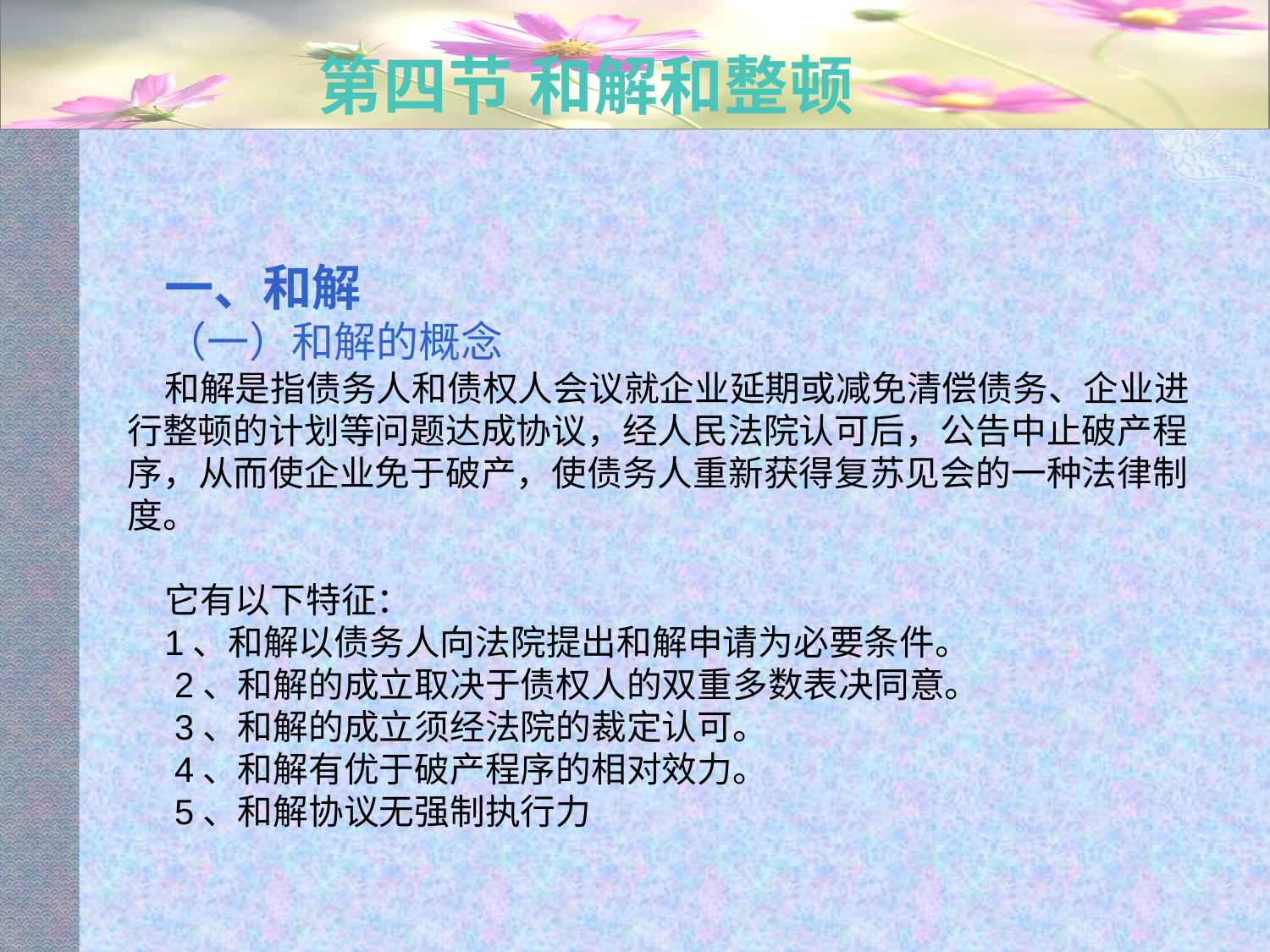

# 第四节 和解和整顿
一、和解
（一）和解的概念
和解是指债务人和债权人会议就企业延期或减免清偿债务、企业进行整顿的计划等问题达成协议，经人民法院认可后，公告中止破产程序，从而使企业免于破产，使债务人重新获得复苏见会的一种法律制度。

它有以下特征：
1、和解以债务人向法院提出和解申请为必要条件。
 2、和解的成立取决于债权人的双重多数表决同意。
 3、和解的成立须经法院的裁定认可。
 4、和解有优于破产程序的相对效力。
 5、和解协议无强制执行力